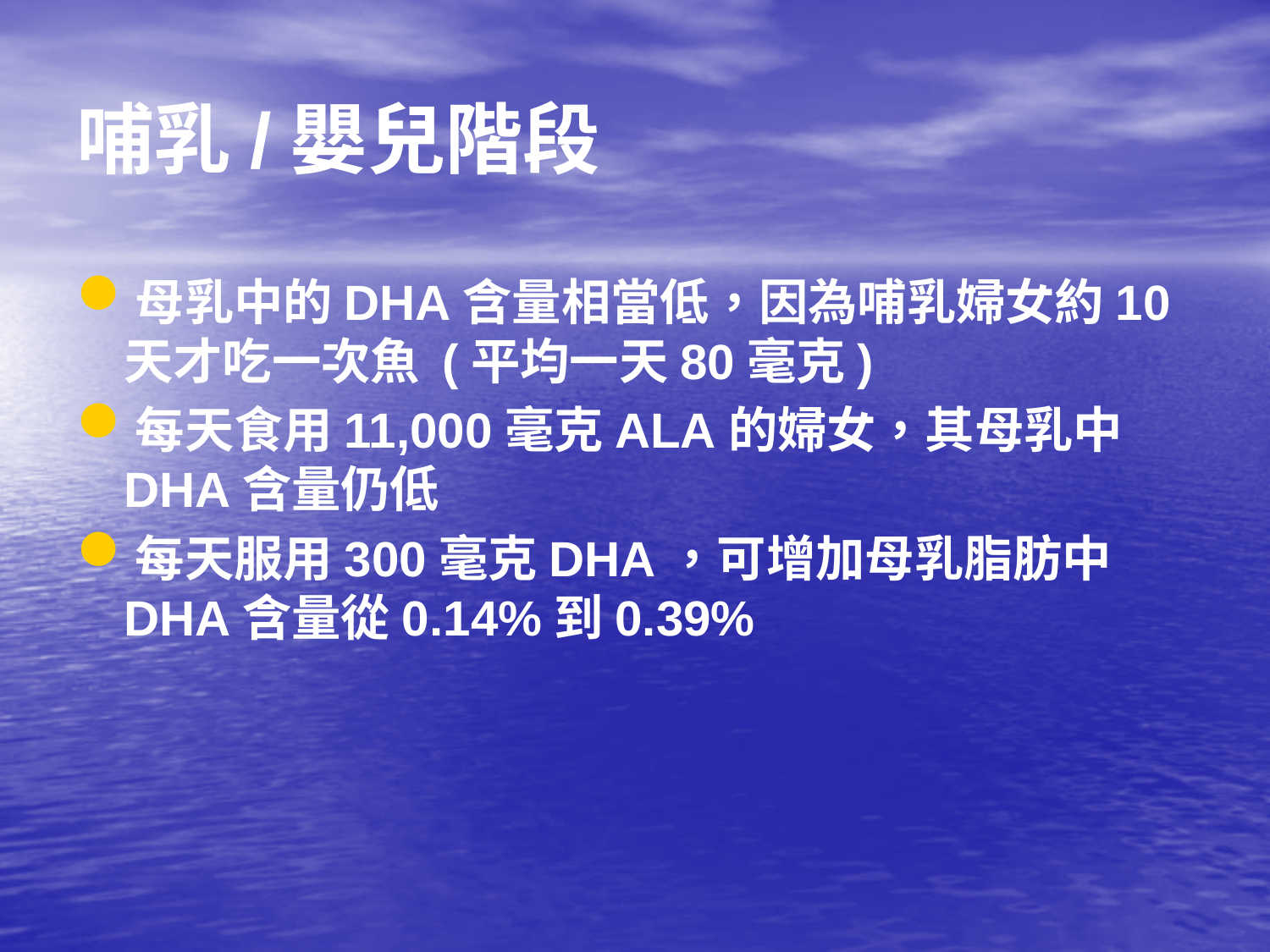

# 哺乳/嬰兒階段
母乳中的DHA含量相當低，因為哺乳婦女約10天才吃一次魚 (平均一天80毫克)
每天食用11,000毫克ALA的婦女，其母乳中DHA含量仍低
每天服用300毫克DHA，可增加母乳脂肪中DHA含量從0.14%到0.39%